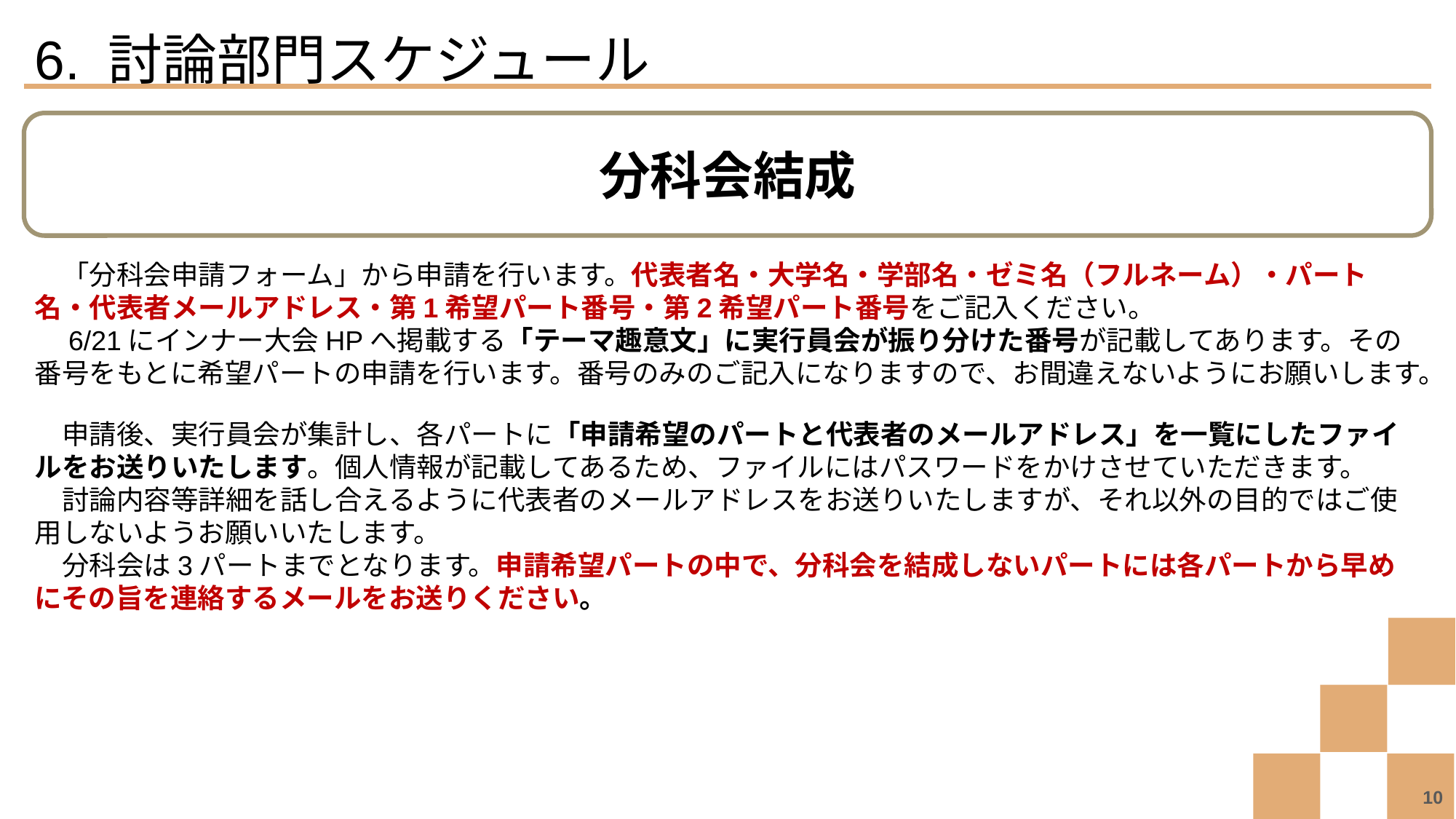

6. 討論部門スケジュール
分科会結成
　「分科会申請フォーム」から申請を行います。代表者名・大学名・学部名・ゼミ名（フルネーム）・パート名・代表者メールアドレス・第1希望パート番号・第2希望パート番号をご記入ください。
　6/21にインナー大会HPへ掲載する「テーマ趣意文」に実行員会が振り分けた番号が記載してあります。その番号をもとに希望パートの申請を行います。番号のみのご記入になりますので、お間違えないようにお願いします。
　申請後、実行員会が集計し、各パートに「申請希望のパートと代表者のメールアドレス」を一覧にしたファイルをお送りいたします。個人情報が記載してあるため、ファイルにはパスワードをかけさせていただきます。
　討論内容等詳細を話し合えるように代表者のメールアドレスをお送りいたしますが、それ以外の目的ではご使用しないようお願いいたします。
　分科会は3パートまでとなります。申請希望パートの中で、分科会を結成しないパートには各パートから早めにその旨を連絡するメールをお送りください。

10